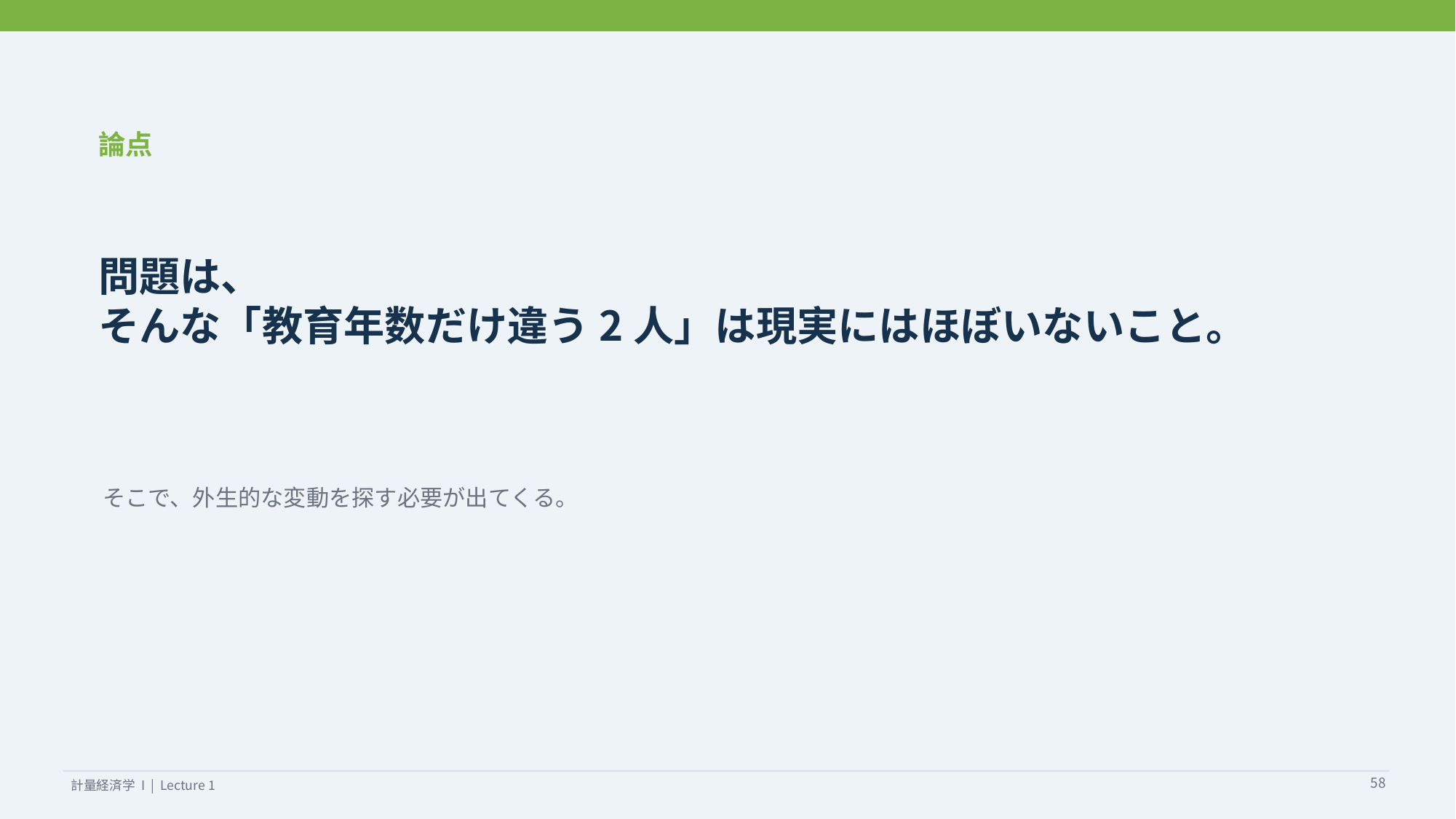

論点
問題は、
そんな「教育年数だけ違う2人」は現実にはほぼいないこと。
そこで、外生的な変動を探す必要が出てくる。

58
計量経済学 I  |  Lecture 1